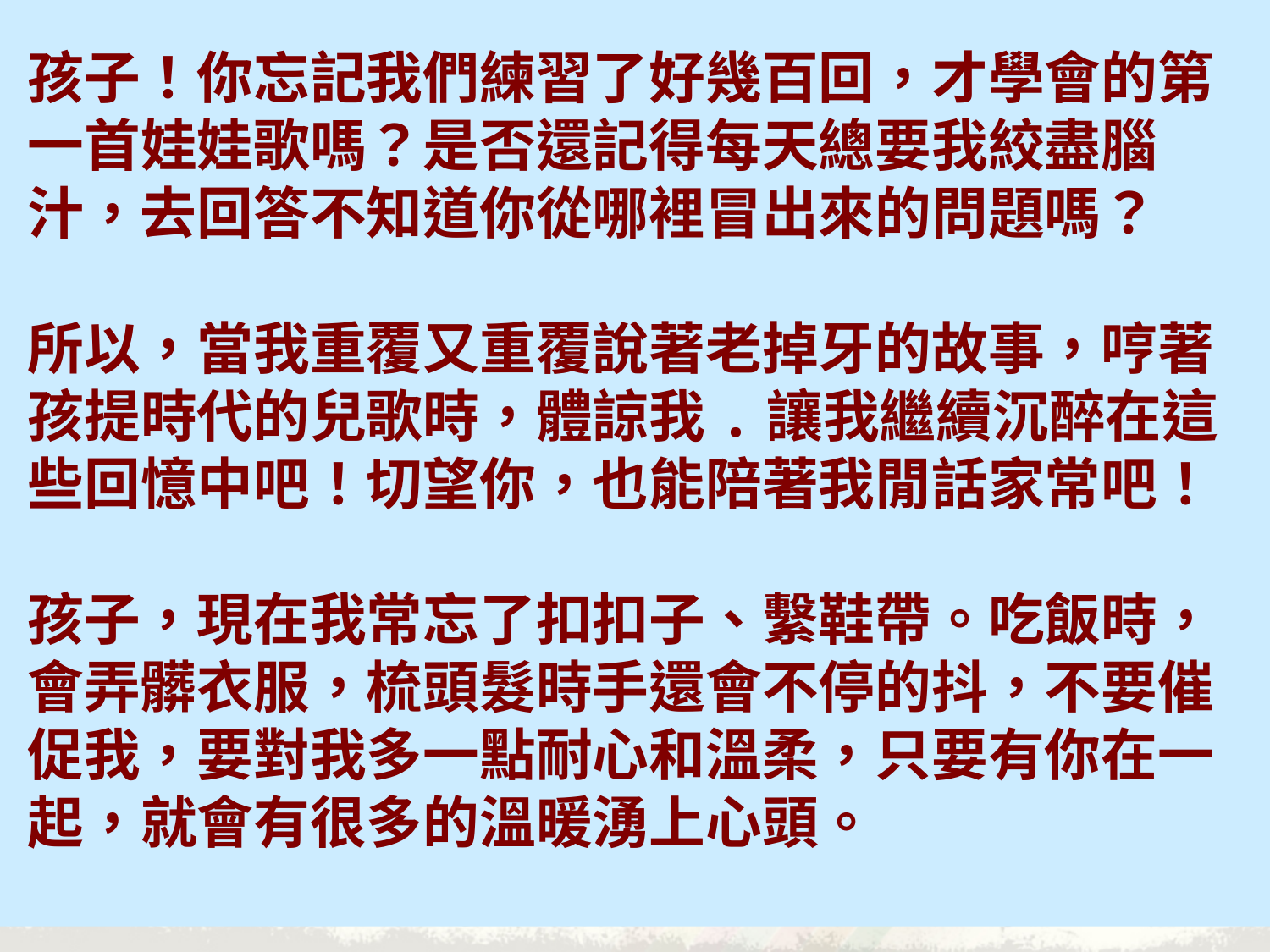

孩子！你忘記我們練習了好幾百回，才學會的第一首娃娃歌嗎？是否還記得每天總要我絞盡腦汁，去回答不知道你從哪裡冒出來的問題嗎？

所以，當我重覆又重覆說著老掉牙的故事，哼著孩提時代的兒歌時，體諒我.讓我繼續沉醉在這些回憶中吧！切望你，也能陪著我閒話家常吧！

孩子，現在我常忘了扣扣子、繫鞋帶。吃飯時，會弄髒衣服，梳頭髮時手還會不停的抖，不要催促我，要對我多一點耐心和溫柔，只要有你在一起，就會有很多的溫暖湧上心頭。